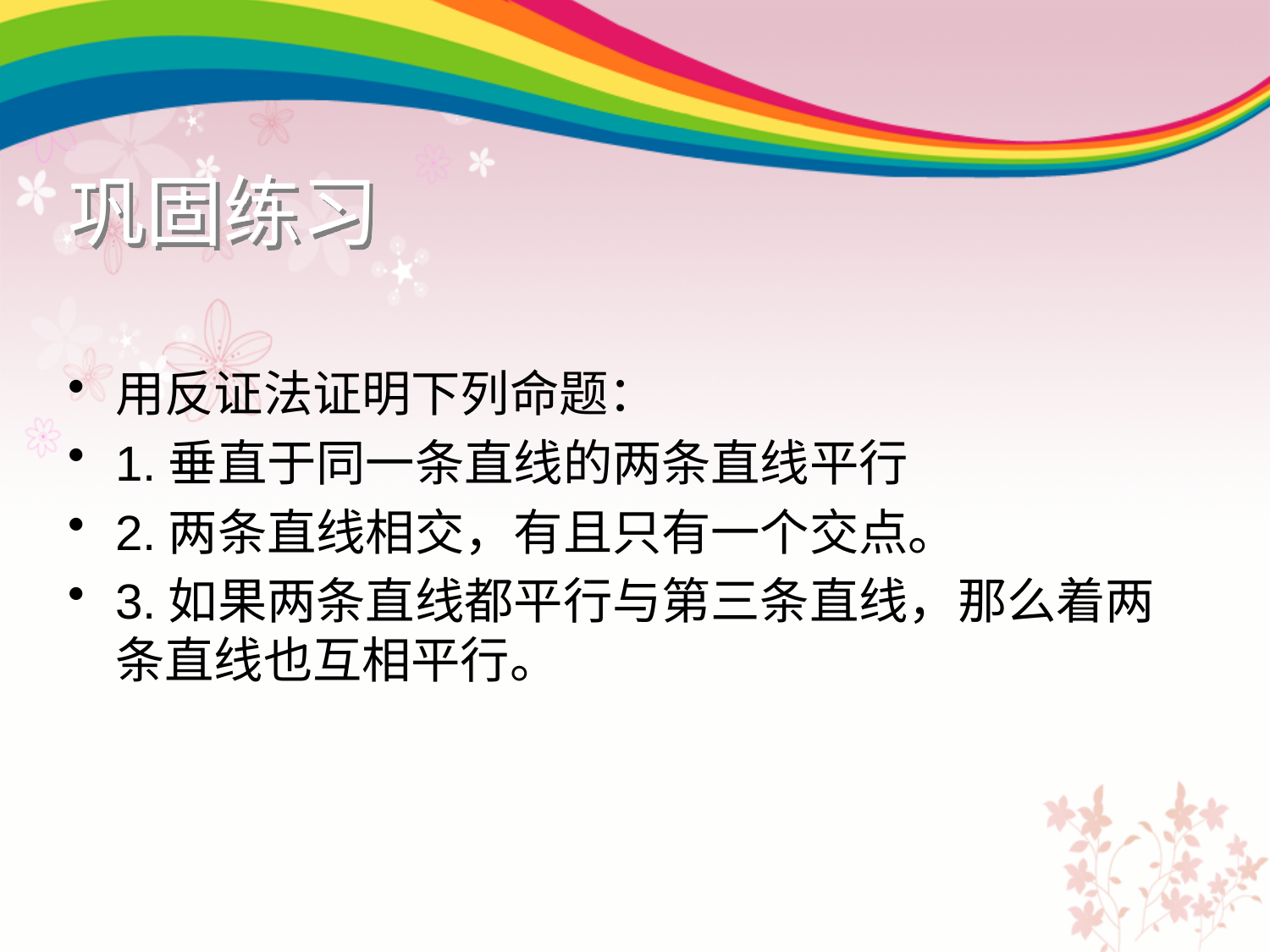

# 巩固练习
用反证法证明下列命题：
1.垂直于同一条直线的两条直线平行
2.两条直线相交，有且只有一个交点。
3.如果两条直线都平行与第三条直线，那么着两条直线也互相平行。